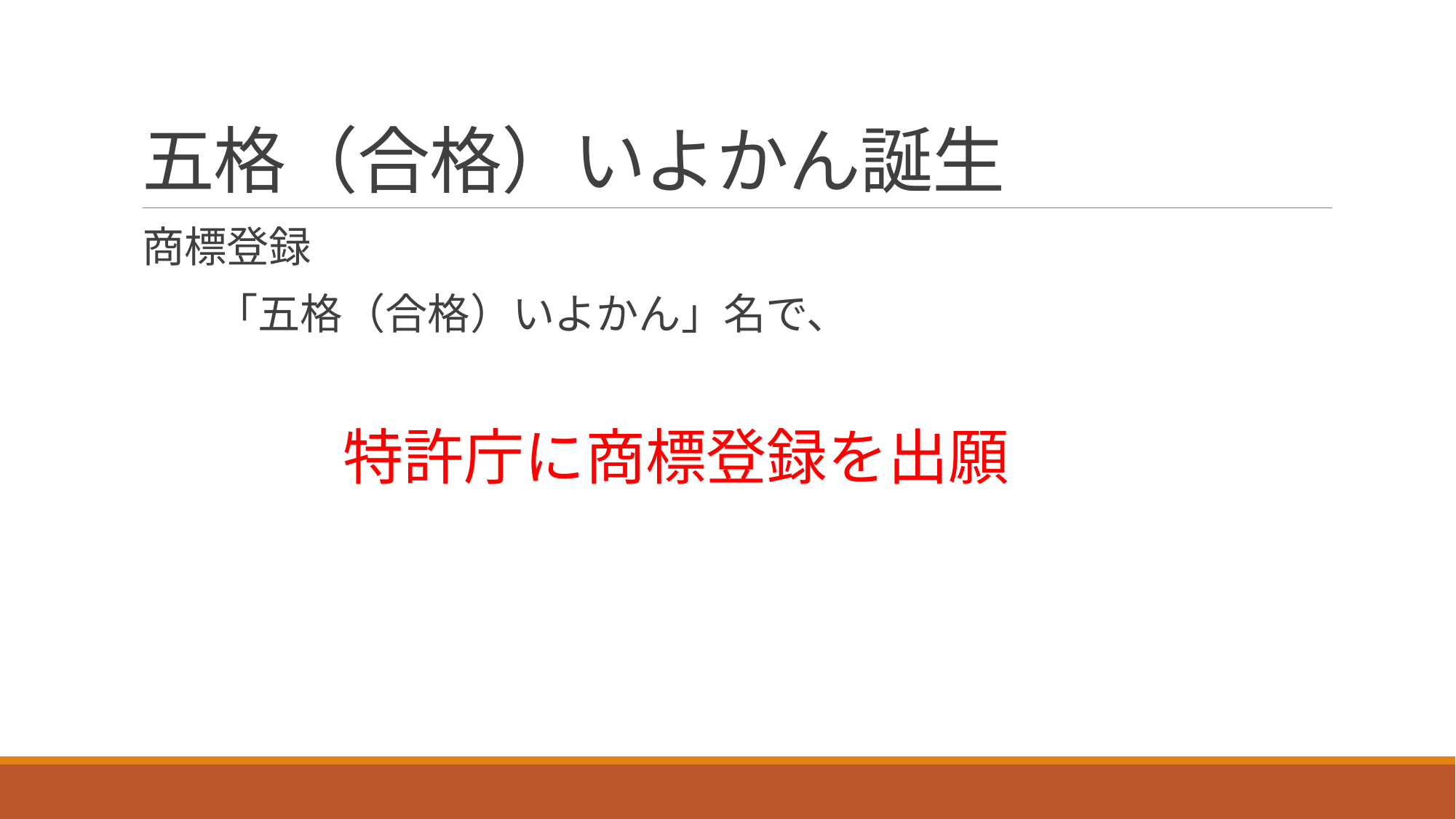

# 五格（合格）いよかん誕生
商標登録
　　「五格（合格）いよかん」名で、

　　　　　特許庁に商標登録を出願